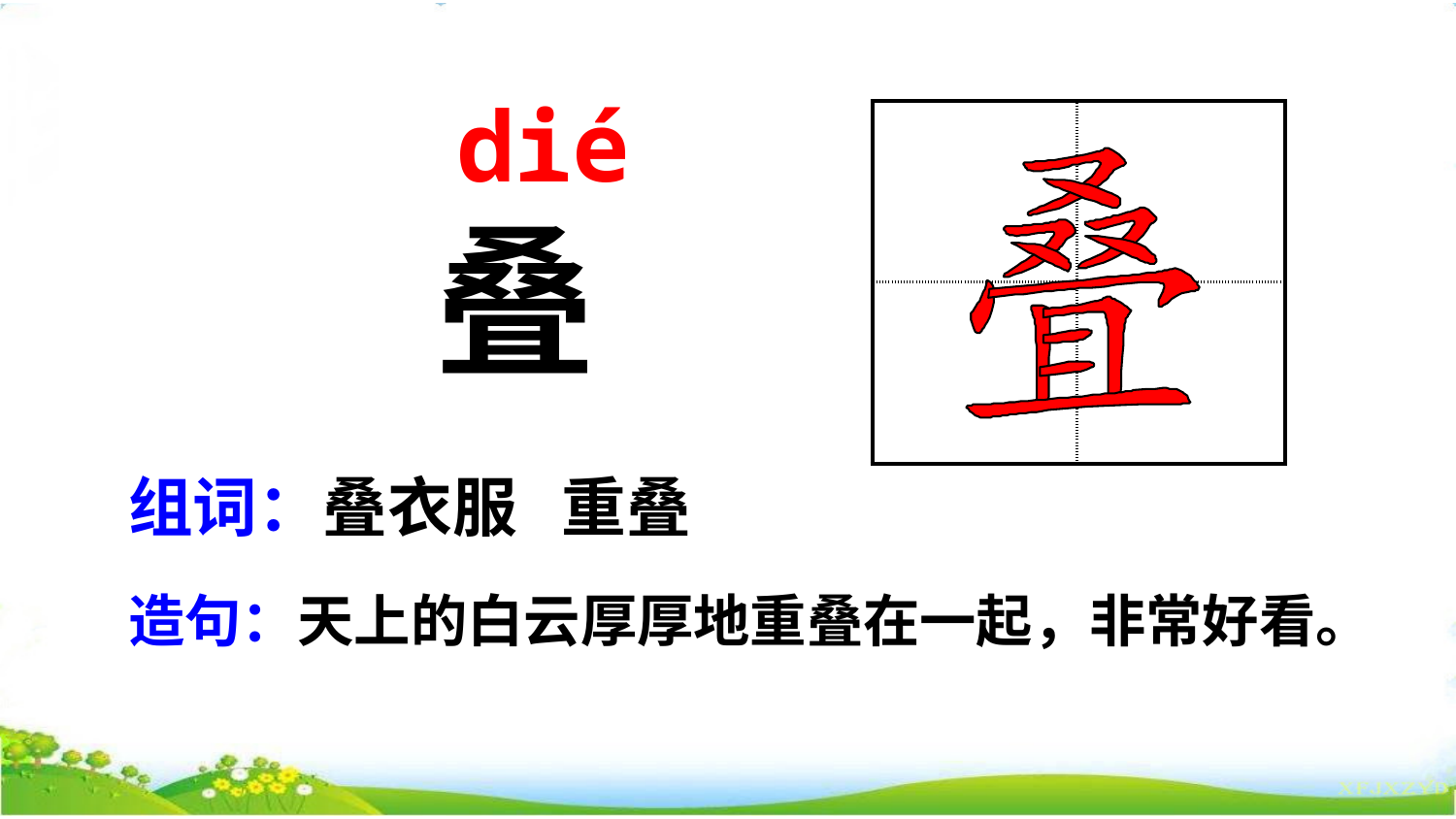

dié
|  |  |
| --- | --- |
|  |  |

叠

组词：叠衣服   重叠
造句：天上的白云厚厚地重叠在一起，非常好看。